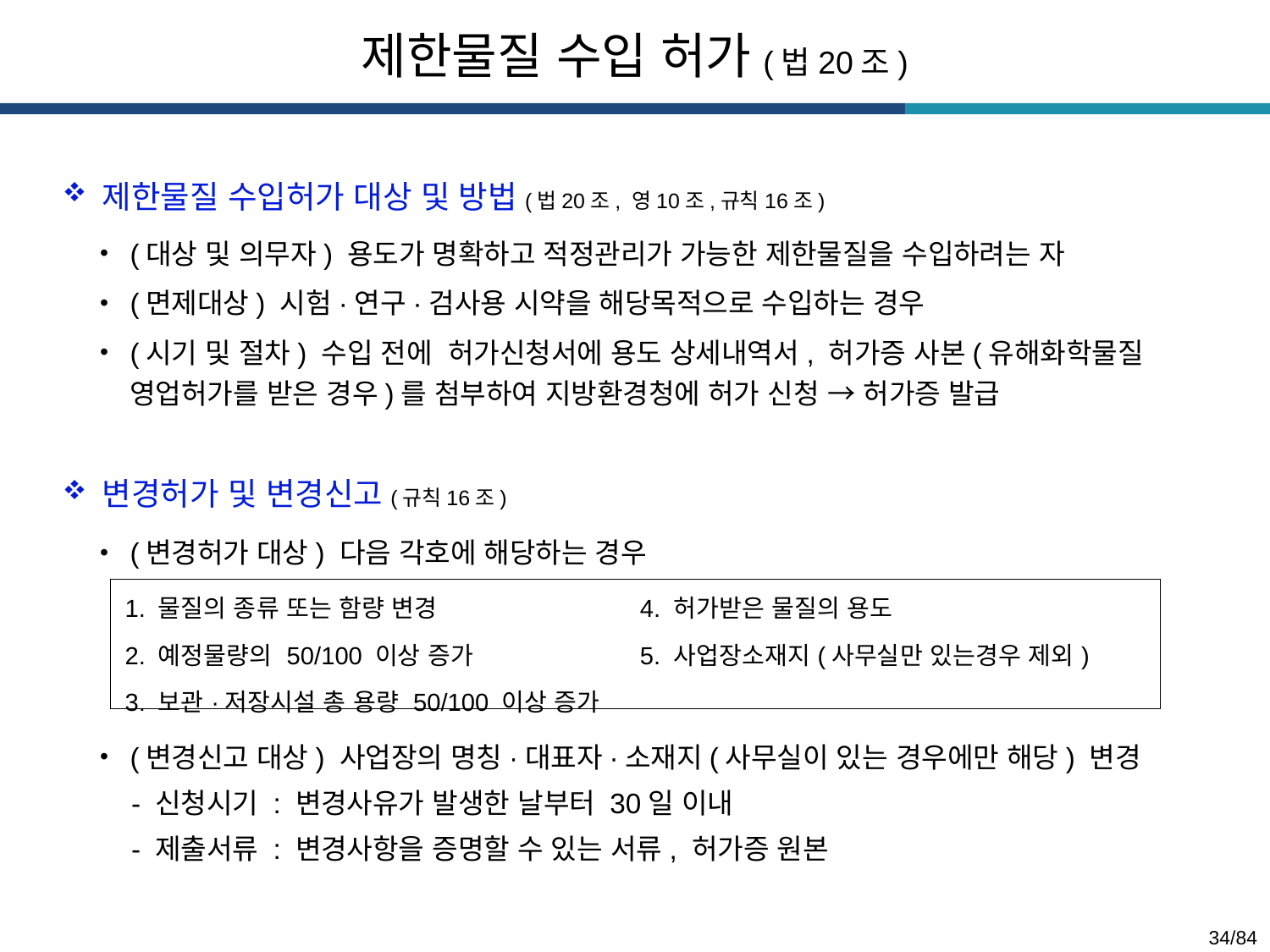

제한물질 수입 허가(법20조)
제한물질 수입허가 대상 및 방법(법20조, 영10조,규칙16조)
(대상 및 의무자) 용도가 명확하고 적정관리가 가능한 제한물질을 수입하려는 자
(면제대상) 시험·연구·검사용 시약을 해당목적으로 수입하는 경우
(시기 및 절차) 수입 전에  허가신청서에 용도 상세내역서, 허가증 사본(유해화학물질 영업허가를 받은 경우)를 첨부하여 지방환경청에 허가 신청 → 허가증 발급
변경허가 및 변경신고(규칙16조)
(변경허가 대상) 다음 각호에 해당하는 경우

(변경신고 대상) 사업장의 명칭·대표자·소재지(사무실이 있는 경우에만 해당) 변경
    - 신청시기 : 변경사유가 발생한 날부터 30일 이내
    - 제출서류 : 변경사항을 증명할 수 있는 서류, 허가증 원본
| 1. 물질의 종류 또는 함량 변경 2. 예정물량의 50/100 이상 증가 3. 보관·저장시설 총 용량 50/100 이상 증가 | 4. 허가받은 물질의 용도 5. 사업장소재지(사무실만 있는경우 제외) |
| --- | --- |